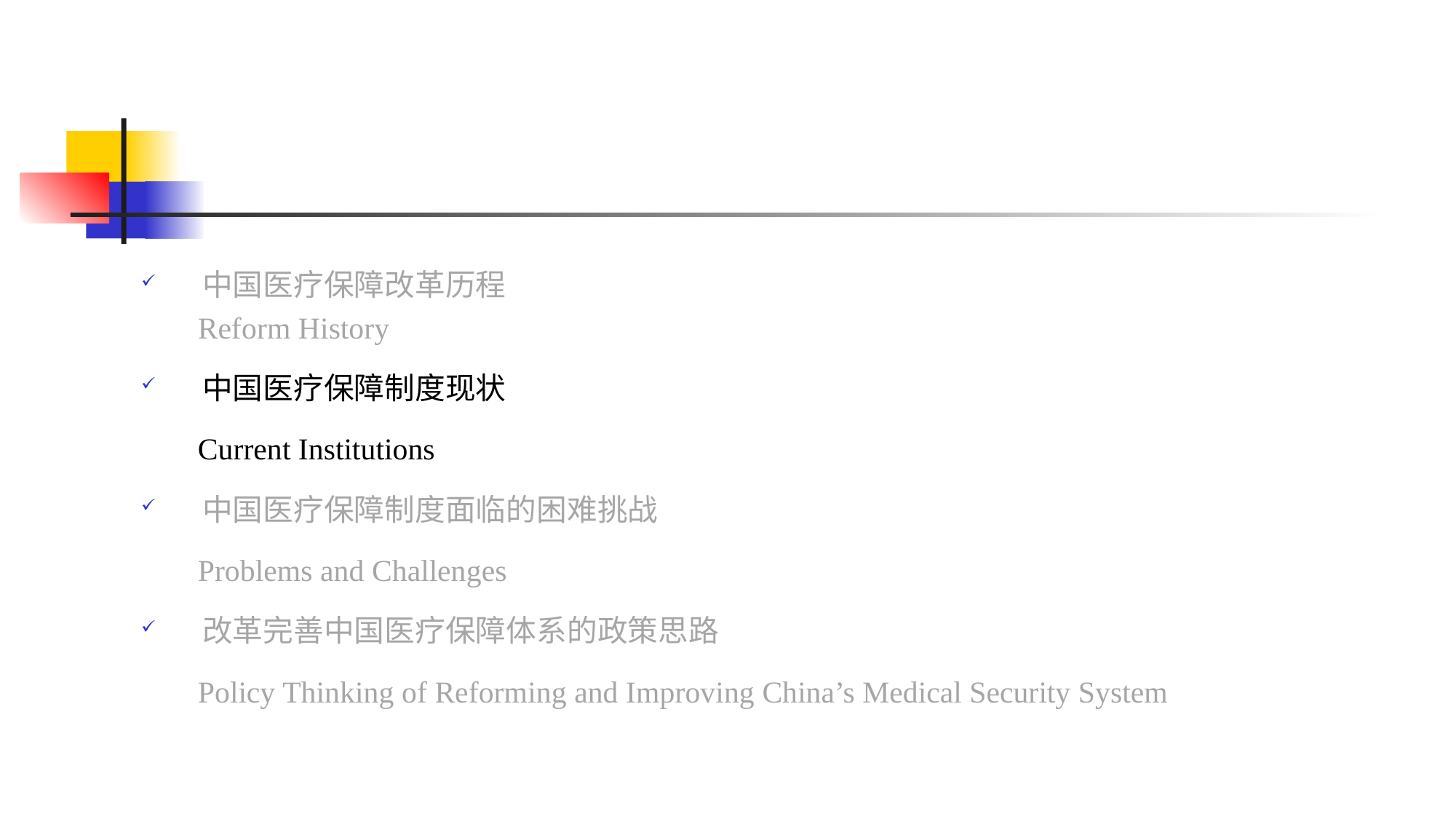

中国医疗保障改革历程
      Reform History
中国医疗保障制度现状
      Current Institutions
中国医疗保障制度面临的困难挑战
      Problems and Challenges
改革完善中国医疗保障体系的政策思路
      Policy Thinking of Reforming and Improving China’s Medical Security System

#